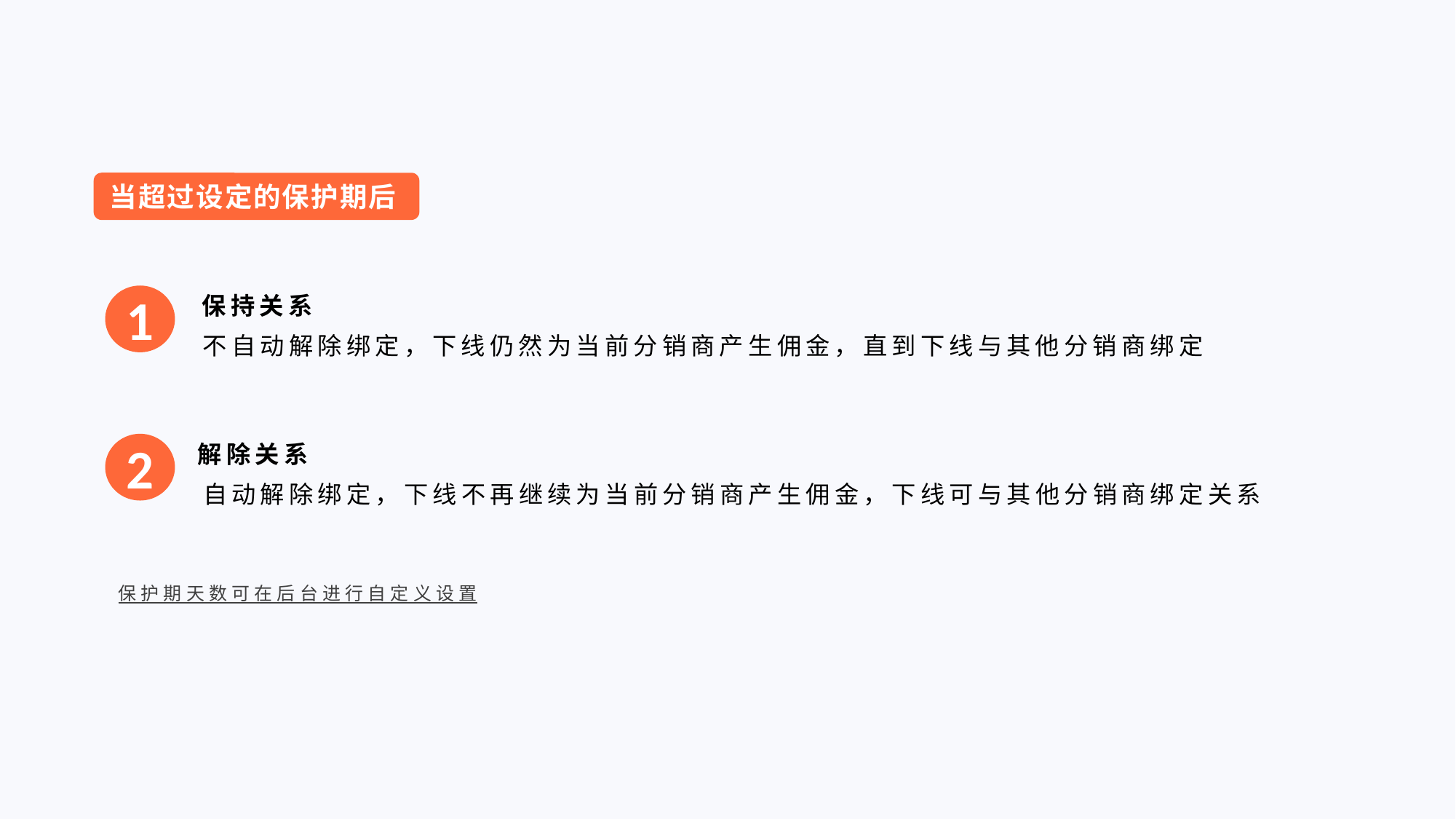

当超过设定的保护期后
1

保持关系
不自动解除绑定，下线仍然为当前分销商产生佣金，直到下线与其他分销商绑定
2

解除关系
自动解除绑定，下线不再继续为当前分销商产生佣金，下线可与其他分销商绑定关系
保护期天数可在后台进行自定义设置